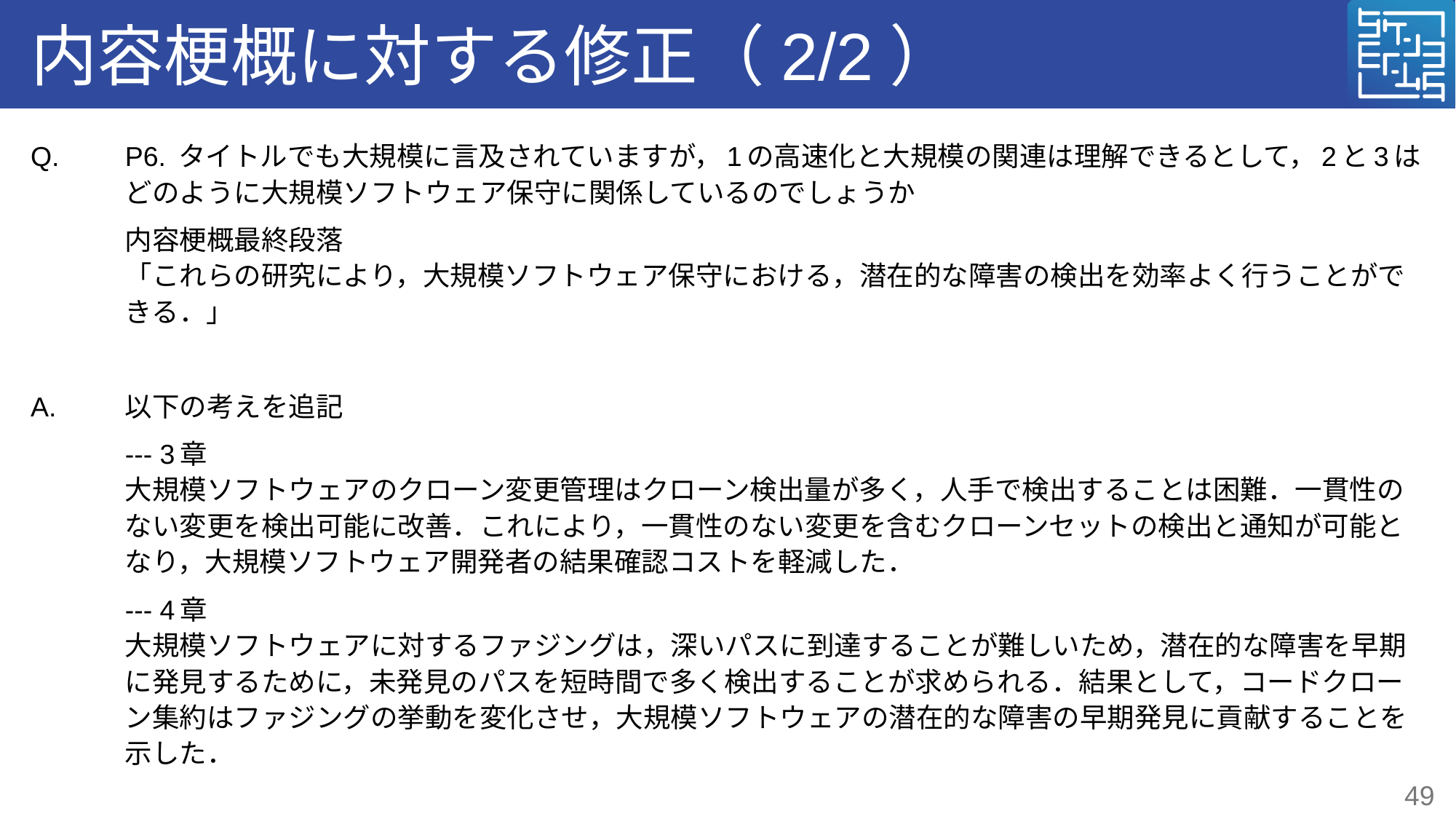

# 内容梗概に対する修正（2/2）
Q.	P6. タイトルでも大規模に言及されていますが，1の高速化と大規模の関連は理解できるとして，2と3はどのように大規模ソフトウェア保守に関係しているのでしょうか
	内容梗概最終段落
「これらの研究により，大規模ソフトウェア保守における，潜在的な障害の検出を効率よく行うことができる．」

A.	以下の考えを追記
	--- 3章
大規模ソフトウェアのクローン変更管理はクローン検出量が多く，人手で検出することは困難．一貫性のない変更を検出可能に改善．これにより，一貫性のない変更を含むクローンセットの検出と通知が可能となり，大規模ソフトウェア開発者の結果確認コストを軽減した．
	--- 4章
大規模ソフトウェアに対するファジングは，深いパスに到達することが難しいため，潜在的な障害を早期に発見するために，未発見のパスを短時間で多く検出することが求められる．結果として，コードクローン集約はファジングの挙動を変化させ，大規模ソフトウェアの潜在的な障害の早期発見に貢献することを示した．

49